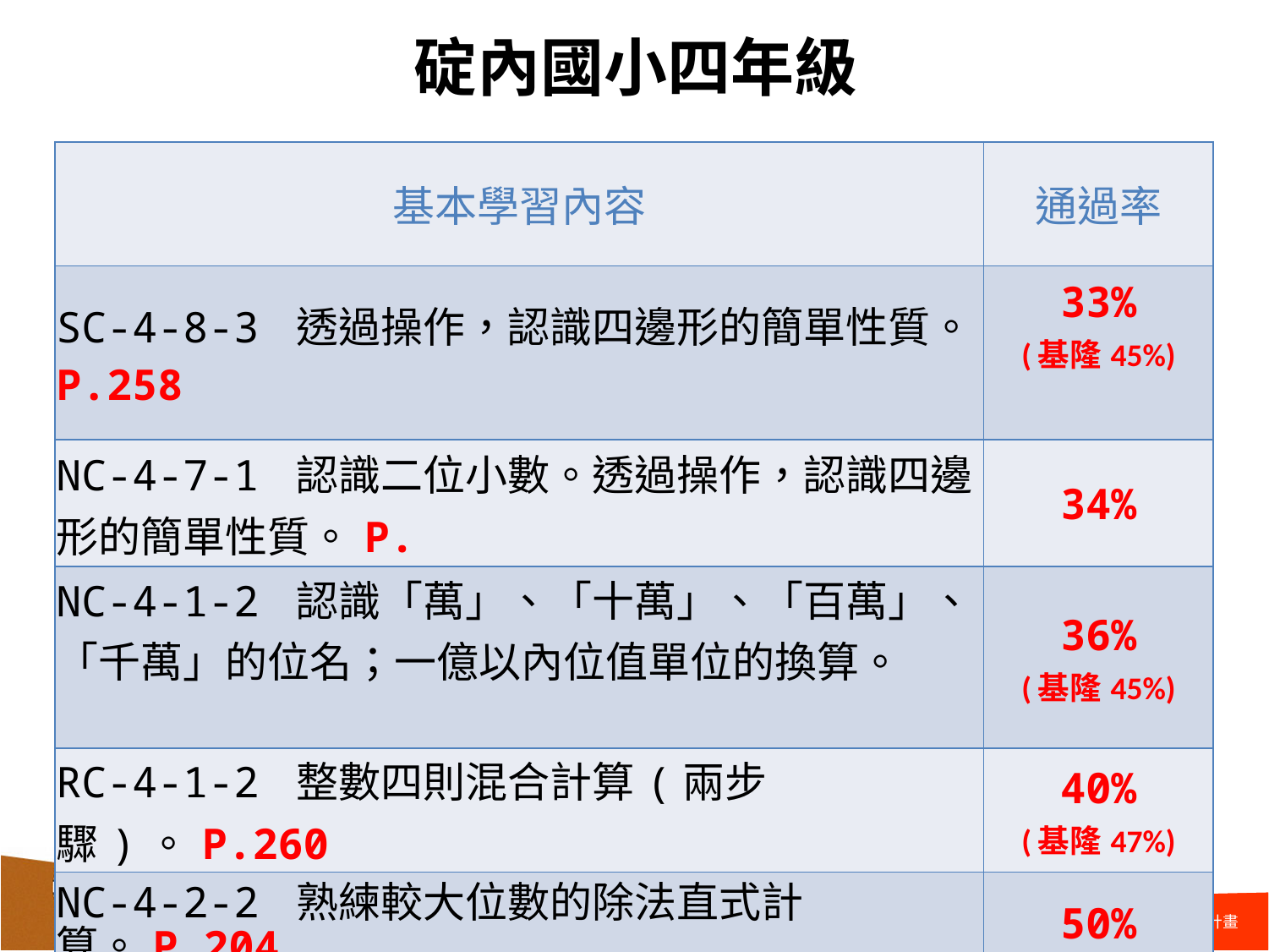

# 碇內國小四年級
| 基本學習內容 | 通過率 |
| --- | --- |
| SC-4-8-3 透過操作，認識四邊形的簡單性質。P.258 | 33% (基隆45%) |
| NC-4-7-1 認識二位小數。透過操作，認識四邊形的簡單性質。P. | 34% |
| NC-4-1-2 認識「萬」、「十萬」、「百萬」、「千萬」的位名；一億以內位值單位的換算。 | 36% (基隆45%) |
| RC-4-1-2 整數四則混合計算(兩步驟)。P.260 | 40% (基隆47%) |
| NC-4-2-2 熟練較大位數的除法直式計算。P.204 | 50% |